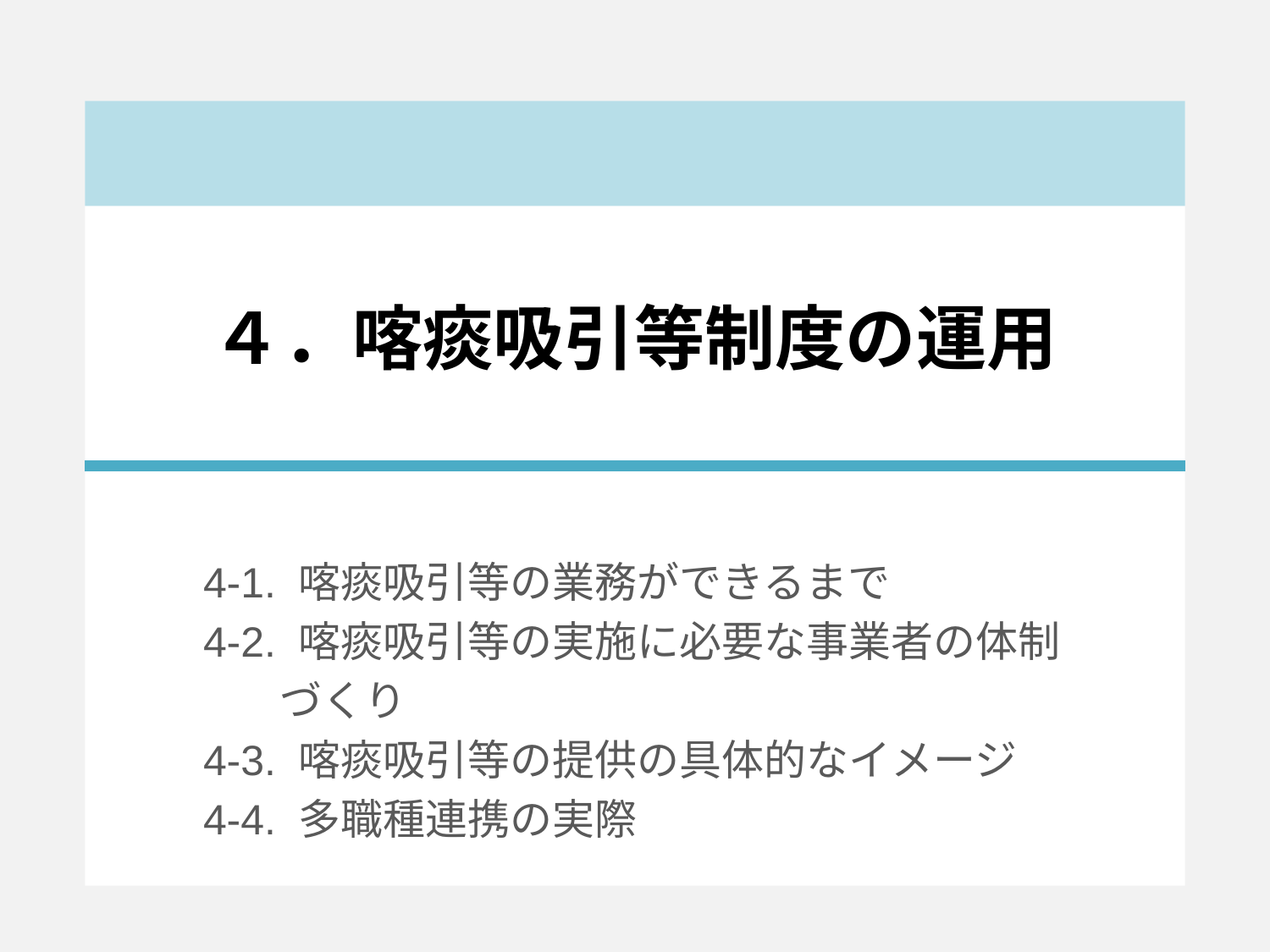

# ４．喀痰吸引等制度の運用
4-1. 喀痰吸引等の業務ができるまで
4-2. 喀痰吸引等の実施に必要な事業者の体制
       づくり
4-3. 喀痰吸引等の提供の具体的なイメージ
4-4. 多職種連携の実際